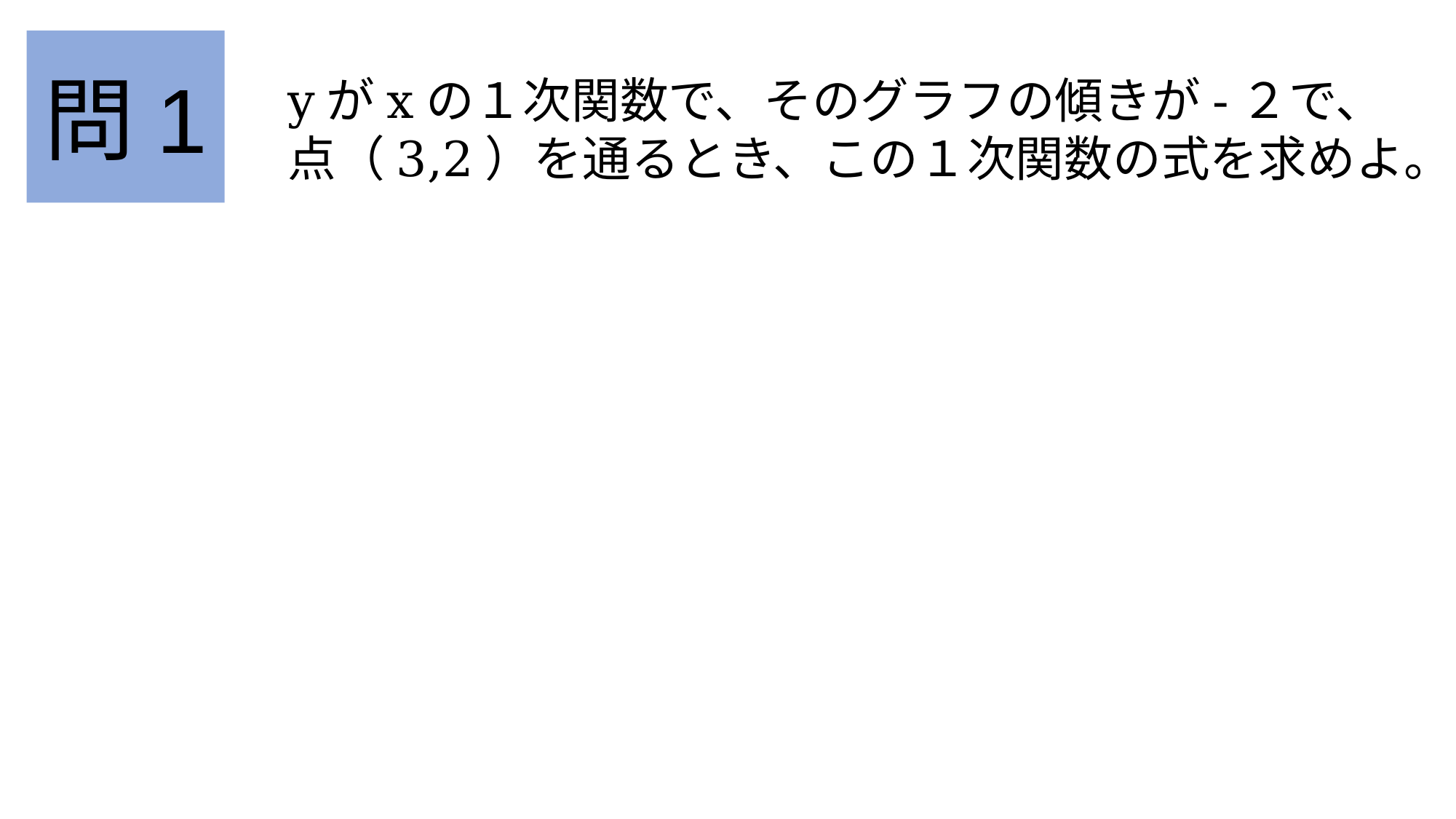

問1
yがxの１次関数で、そのグラフの傾きが-２で、
点（3,2）を通るとき、この１次関数の式を求めよ。